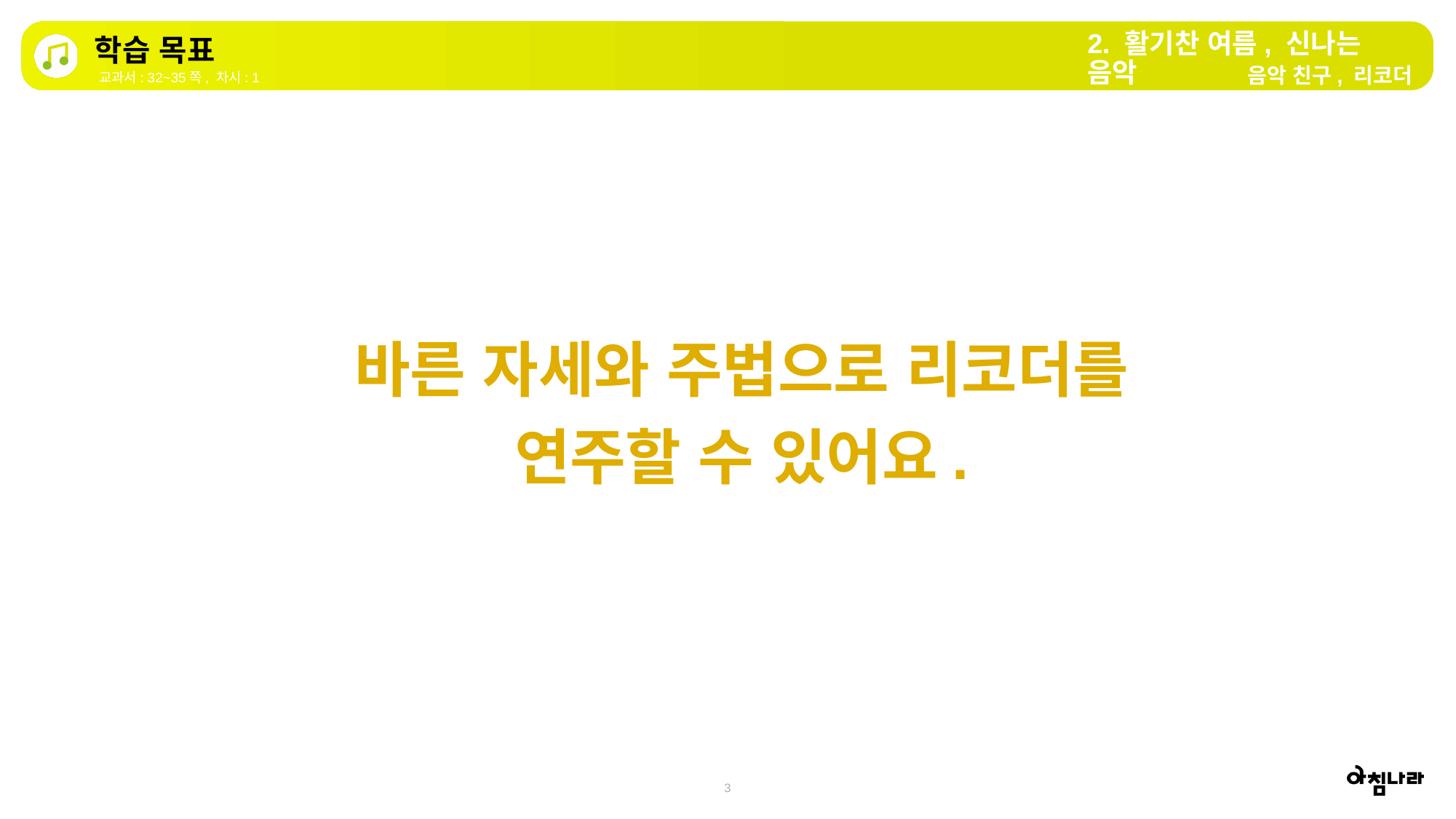

2. 활기찬 여름, 신나는 음악
학습 목표
음악 친구, 리코더
교과서: 32~35쪽, 차시: 1
바른 자세와 주법으로 리코더를 연주할 수 있어요.
3